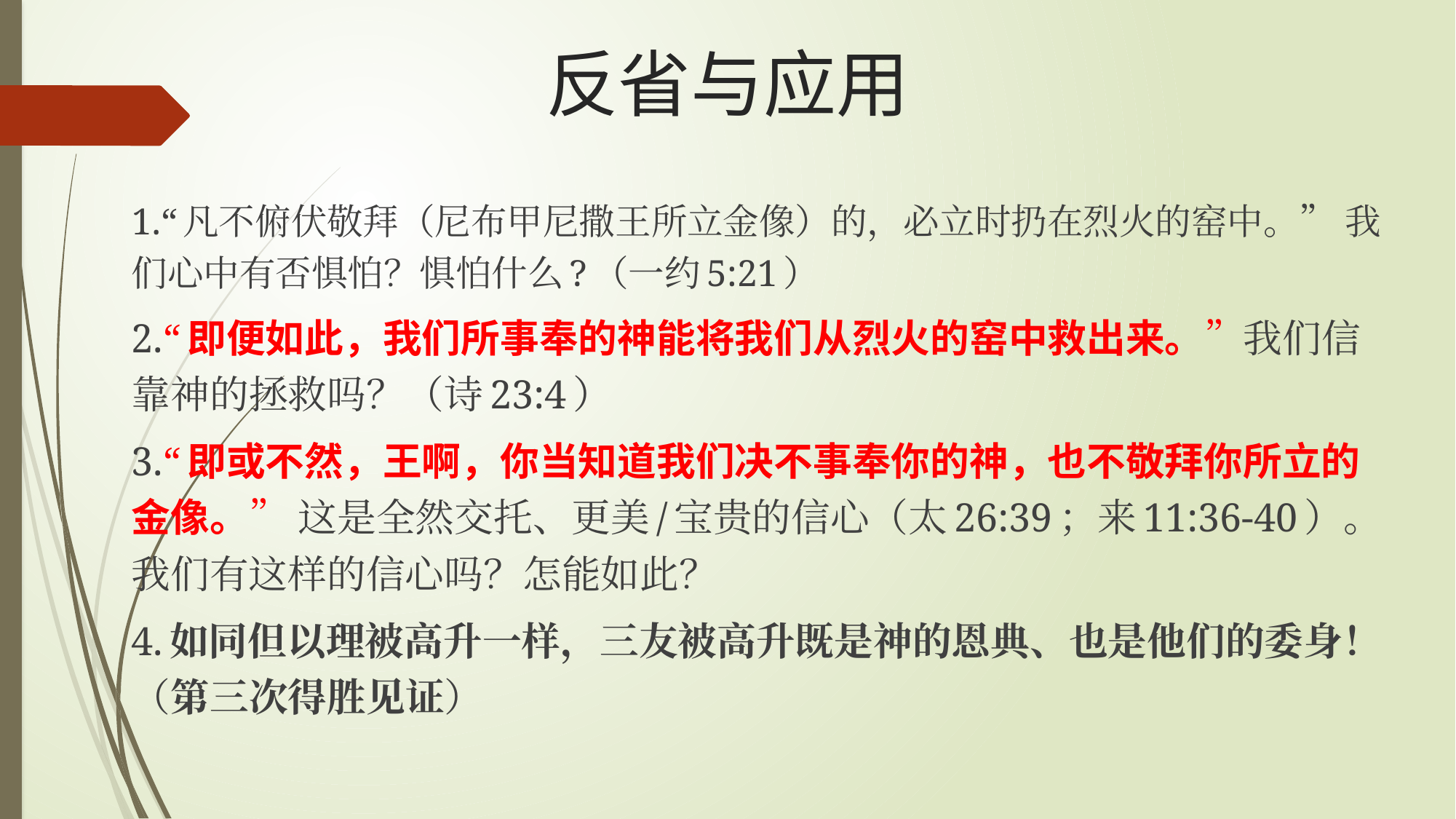

# 反省与应用
1.“凡不俯伏敬拜（尼布甲尼撒王所立金像）的，必立时扔在烈火的窑中。” 我们心中有否惧怕？惧怕什么?（一约5:21）
2.“即便如此，我们所事奉的神能将我们从烈火的窑中救出来。”我们信靠神的拯救吗？（诗23:4）
3.“即或不然，王啊，你当知道我们决不事奉你的神，也不敬拜你所立的金像。” 这是全然交托、更美/宝贵的信心（太26:39；来11:36-40）。我们有这样的信心吗？怎能如此？
4.如同但以理被高升一样，三友被高升既是神的恩典、也是他们的委身！（第三次得胜见证）